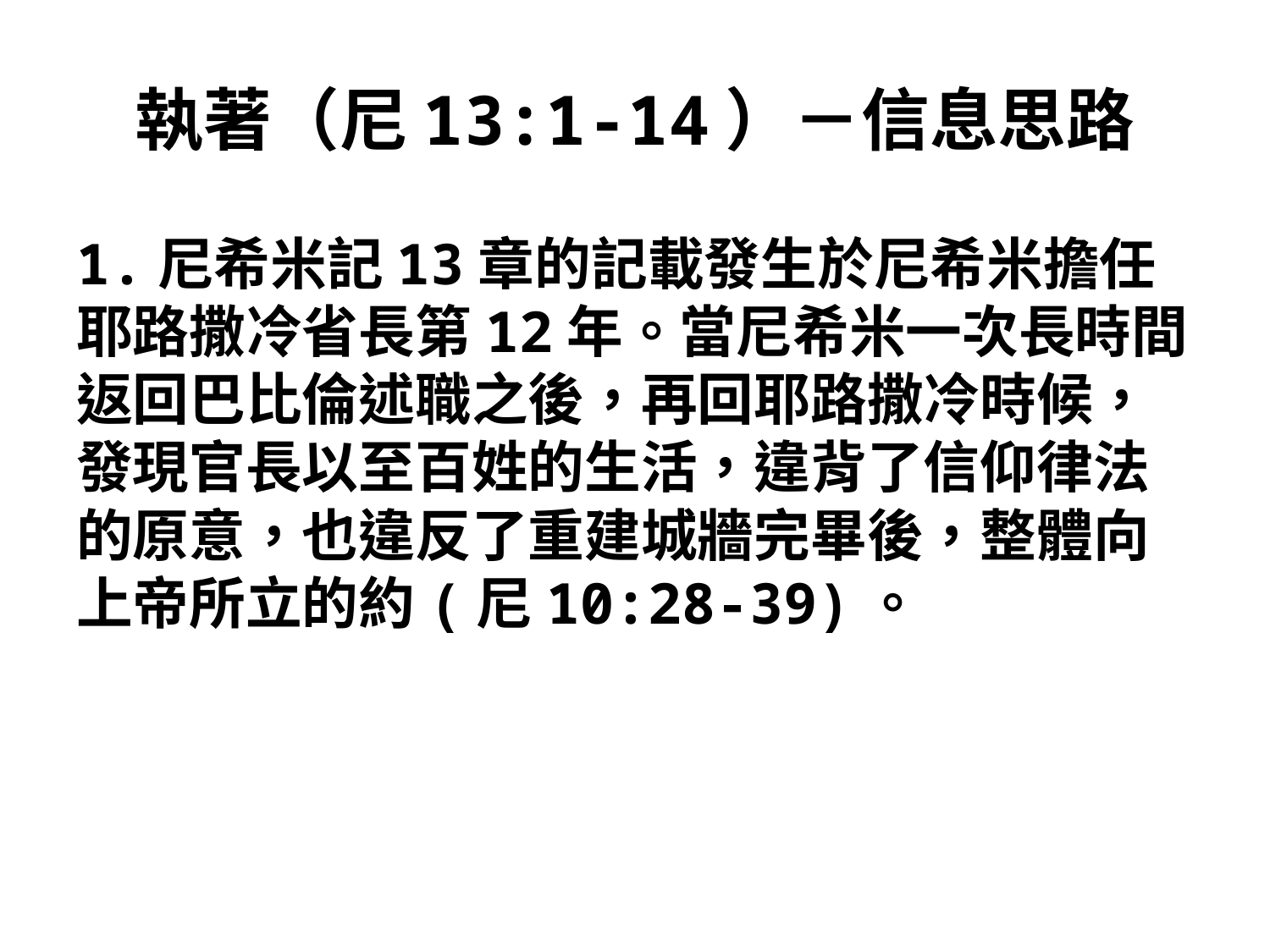

# 執著（尼13:1-14）－信息思路
1.尼希米記13章的記載發生於尼希米擔任耶路撒冷省長第12年。當尼希米一次長時間返回巴比倫述職之後，再回耶路撒冷時候，發現官長以至百姓的生活，違背了信仰律法的原意，也違反了重建城牆完畢後，整體向上帝所立的約(尼10:28-39)。